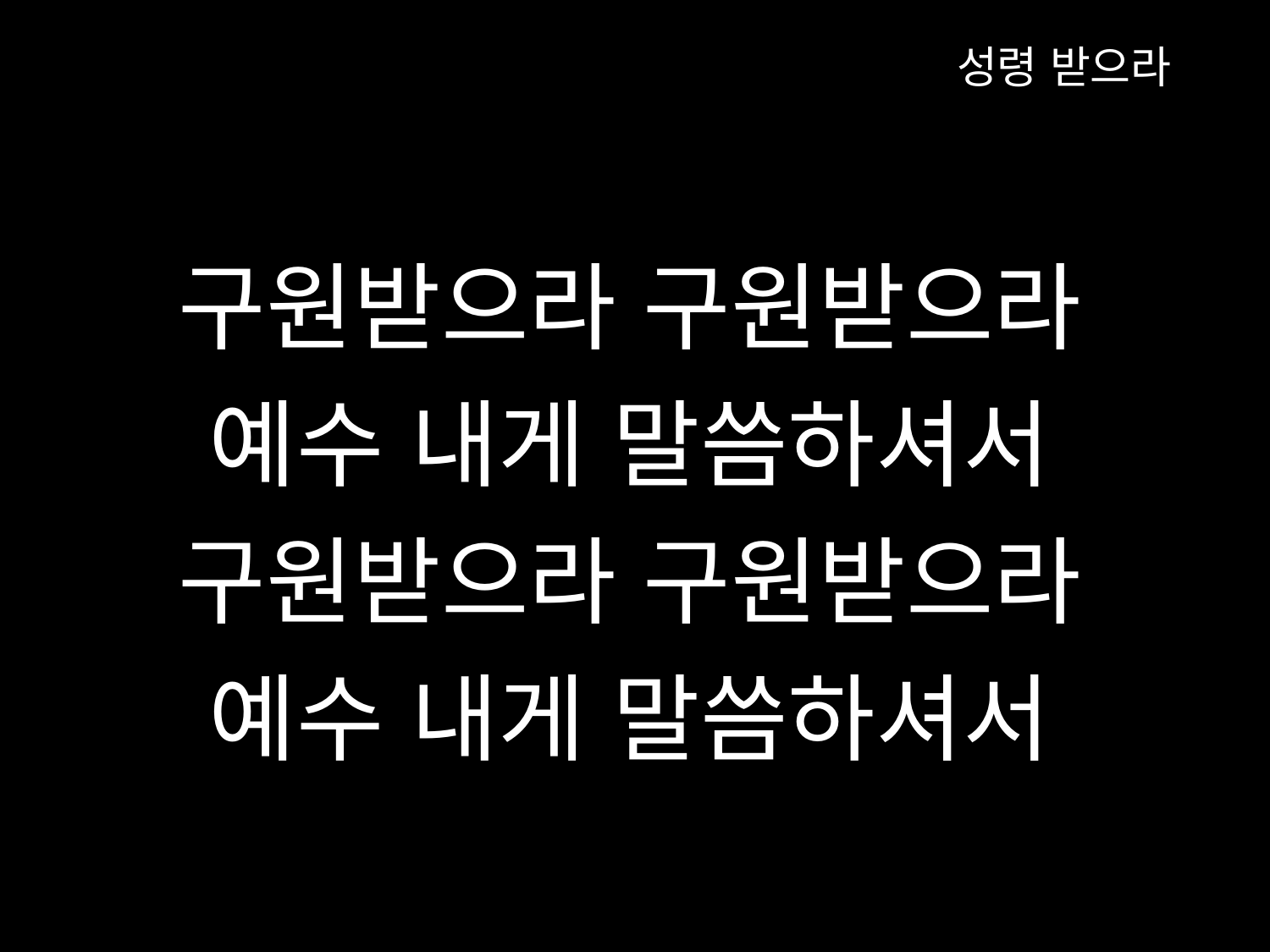

성령 받으라
구원받으라 구원받으라
예수 내게 말씀하셔서
구원받으라 구원받으라
예수 내게 말씀하셔서